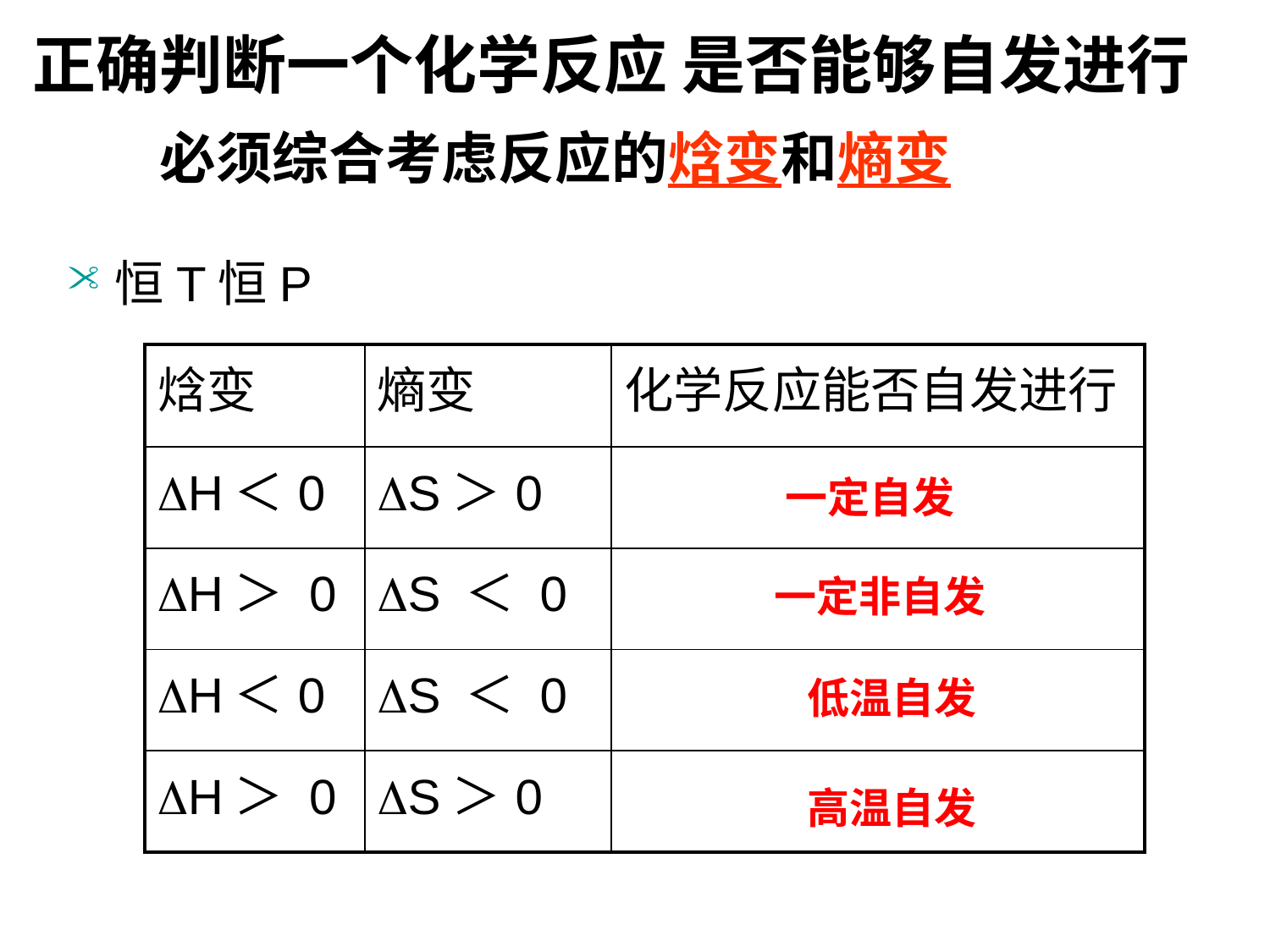

正确判断一个化学反应 是否能够自发进行
必须综合考虑反应的焓变和熵变
恒T恒P
| 焓变 | 熵变 | 化学反应能否自发进行 |
| --- | --- | --- |
| ΔH＜0 | ΔS＞0 |  |
| ΔH＞ 0 | ΔS ＜ 0 |  |
| ΔH＜0 | ΔS ＜ 0 |  |
| ΔH＞ 0 | ΔS＞0 |  |

一定自发
一定非自发
低温自发
高温自发